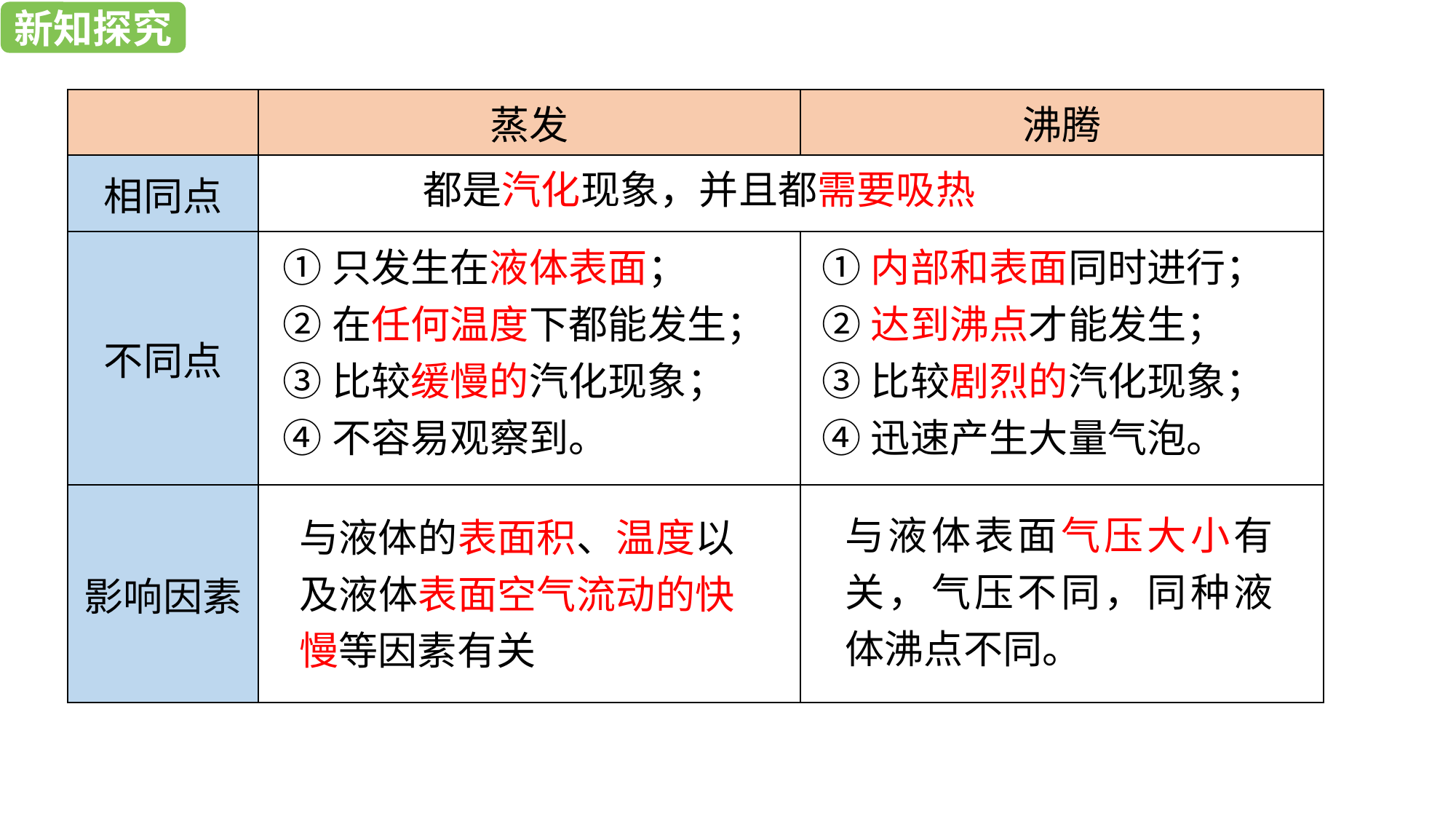

新知探究
|  | 蒸发 | 沸腾 |
| --- | --- | --- |
| 相同点 |  |  |
| 不同点 |  |  |
| 影响因素 |  |  |
都是汽化现象，并且都需要吸热
①只发生在液体表面；
②在任何温度下都能发生；
③比较缓慢的汽化现象；
④不容易观察到。
①内部和表面同时进行；
②达到沸点才能发生；
③比较剧烈的汽化现象；
④迅速产生大量气泡。
与液体表面气压大小有关，气压不同，同种液体沸点不同。
与液体的表面积、温度以及液体表面空气流动的快慢等因素有关